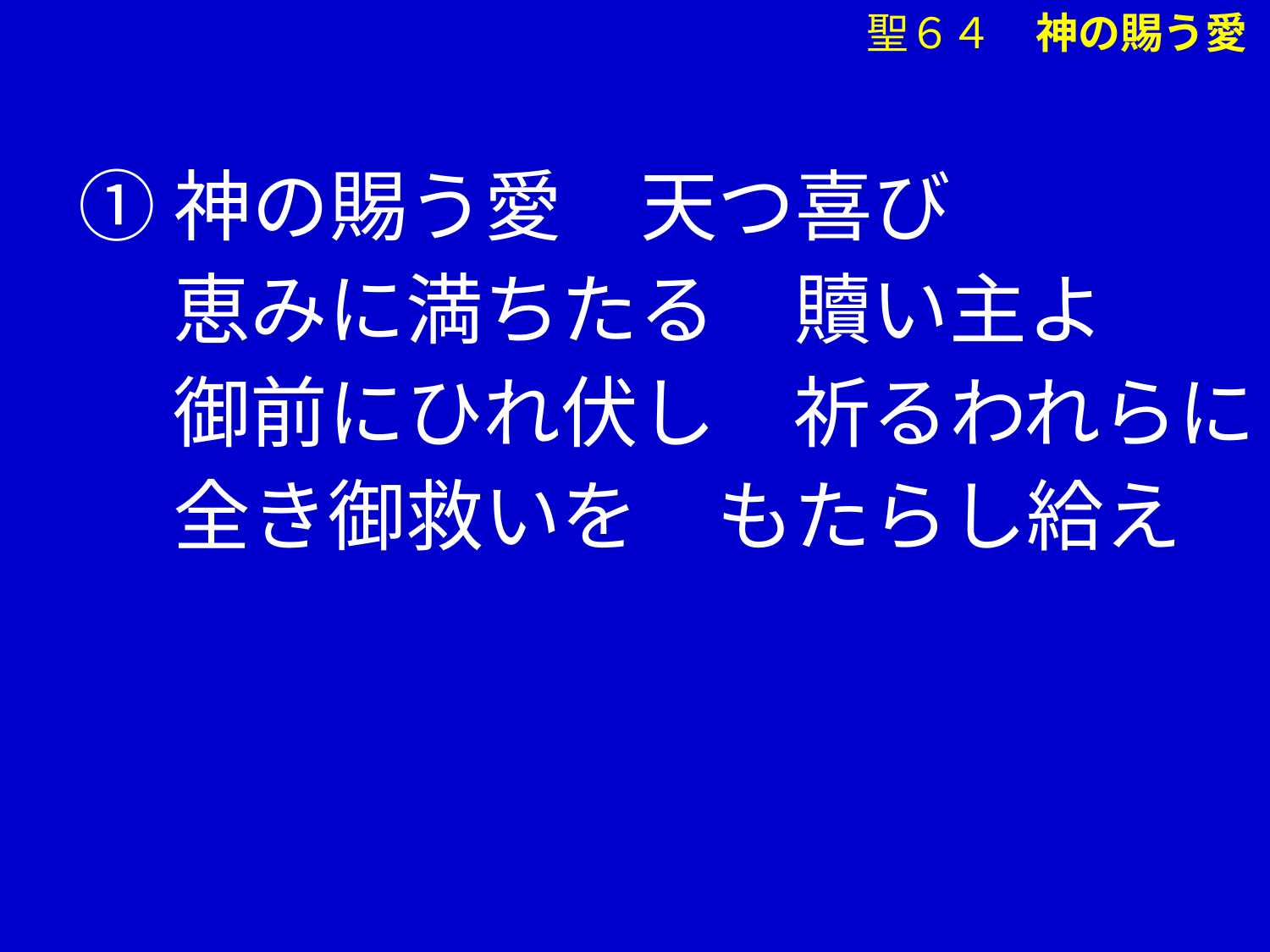

聖６４　神の賜う愛
①神の賜う愛　天つ喜び
　 恵みに満ちたる　贖い主よ
　 御前にひれ伏し　祈るわれらに
　 全き御救いを　もたらし給え